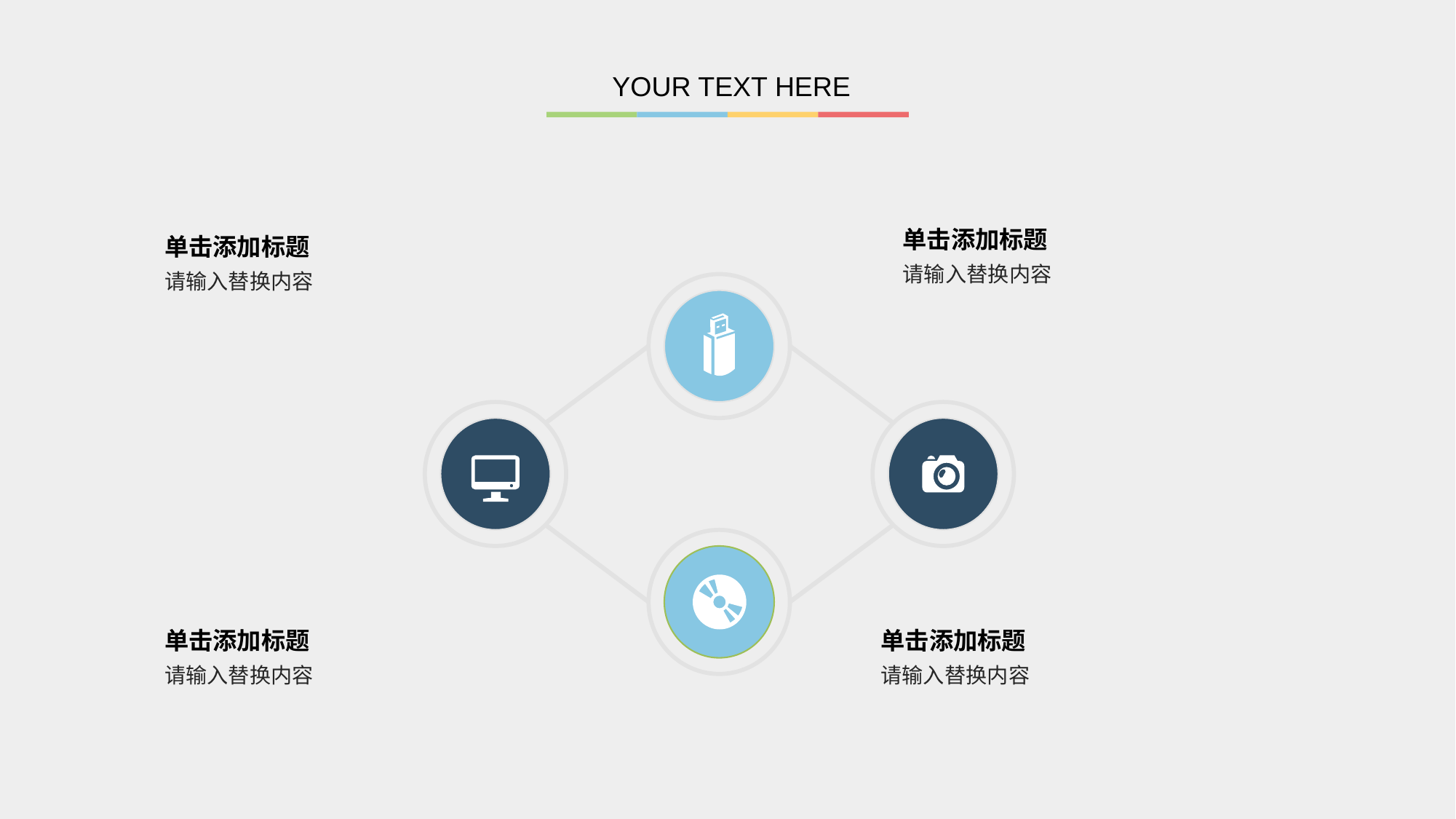

YOUR TEXT HERE

单击添加标题
请输入替换内容
单击添加标题
请输入替换内容

单击添加标题
请输入替换内容
单击添加标题
请输入替换内容